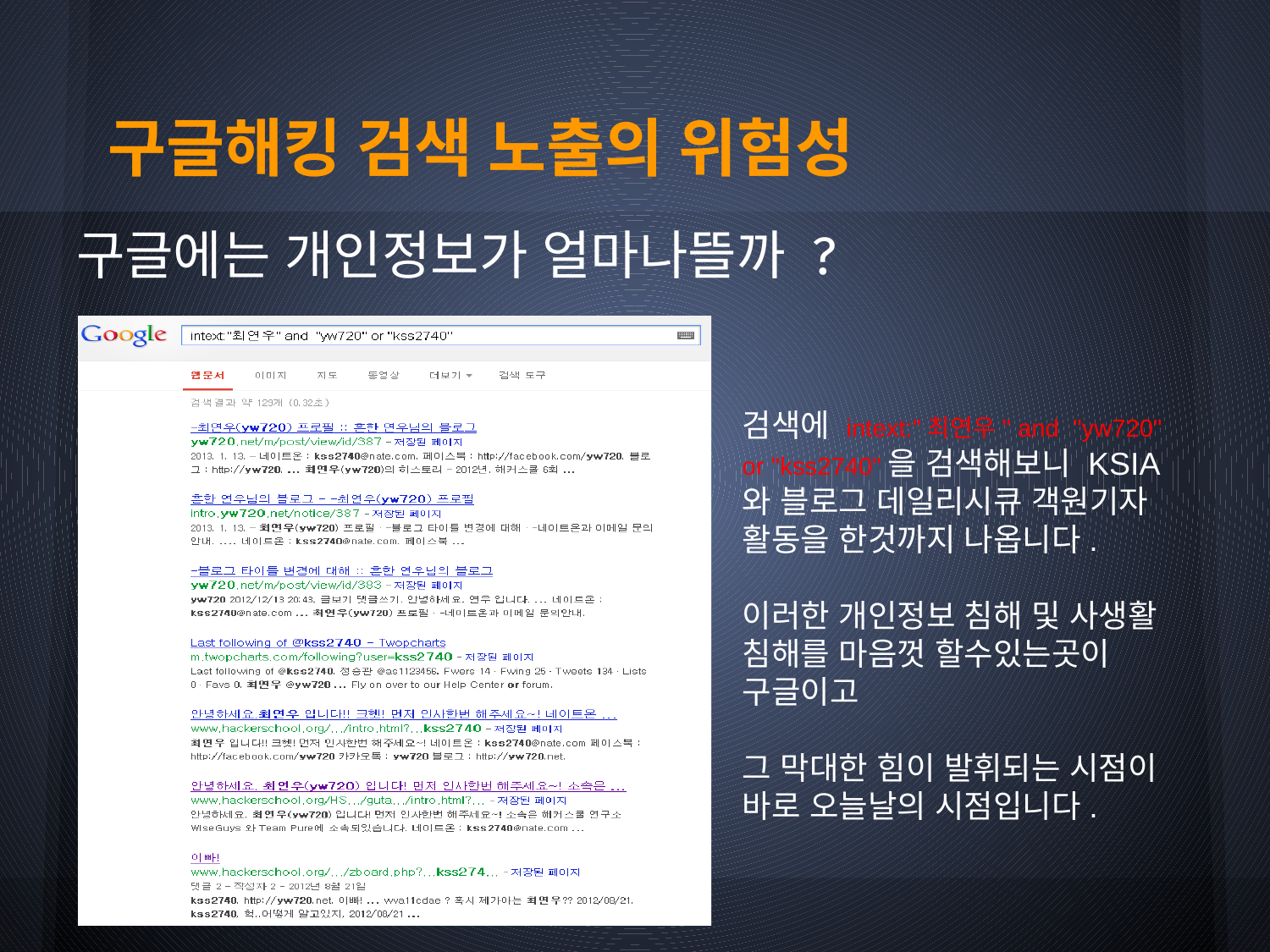

# 구글해킹 검색 노출의 위험성
구글에는 개인정보가 얼마나뜰까 ?

검색에 intext:"최연우" and  "yw720" or "kss2740"을 검색해보니 KSIA와 블로그 데일리시큐 객원기자 활동을 한것까지 나옵니다.

이러한 개인정보 침해 및 사생활 침해를 마음껏 할수있는곳이 구글이고

그 막대한 힘이 발휘되는 시점이 바로 오늘날의 시점입니다.